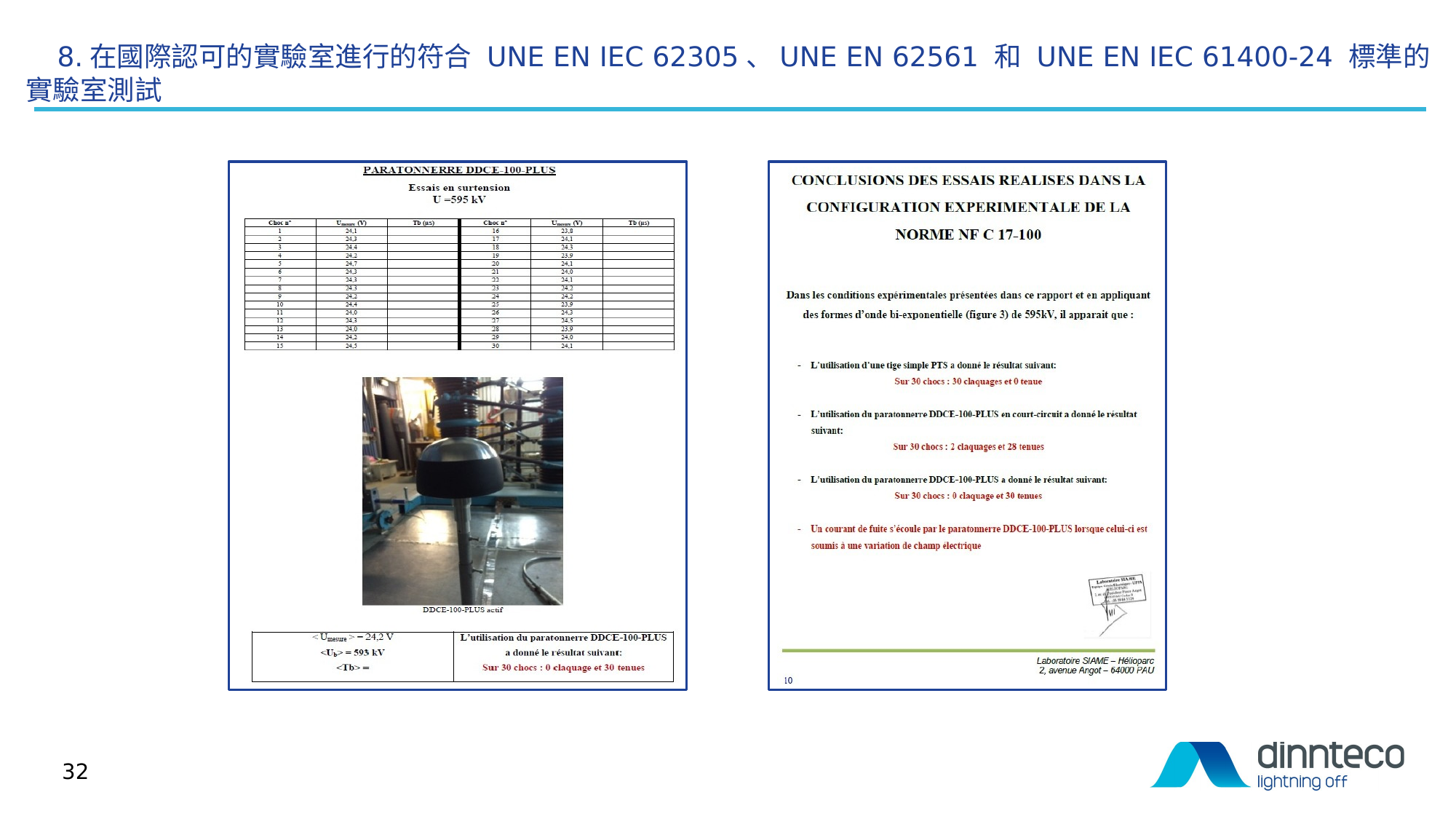

8.在國際認可的實驗室進行的符合 UNE EN IEC 62305、UNE EN 62561 和 UNE EN IEC 61400-24 標準的實驗室測試

32